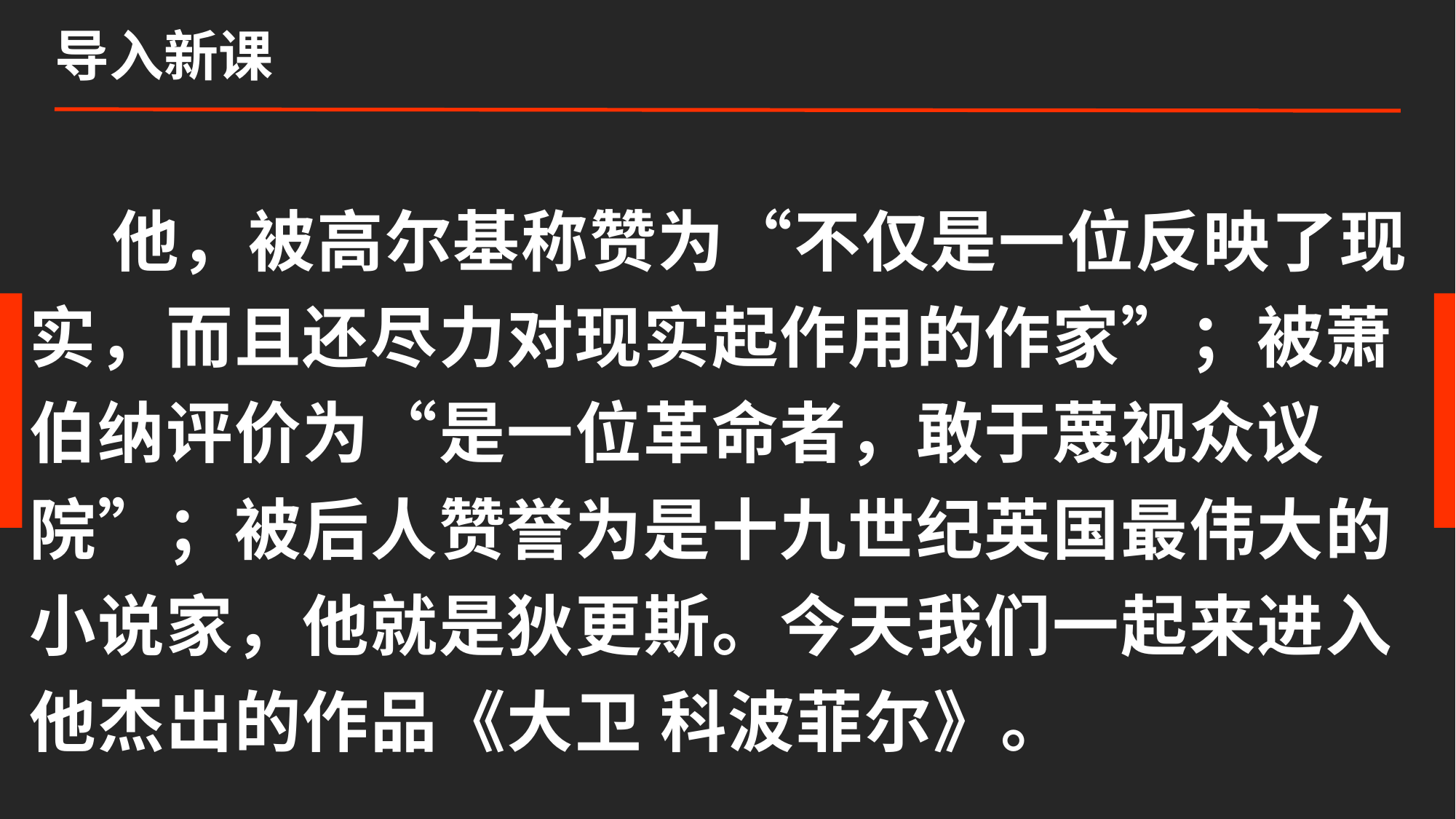

导入新课
    他，被高尔基称赞为“不仅是一位反映了现实，而且还尽力对现实起作用的作家”；被萧伯纳评价为“是一位革命者，敢于蔑视众议院”；被后人赞誉为是十九世纪英国最伟大的小说家，他就是狄更斯。今天我们一起来进入他杰出的作品《大卫 科波菲尔》。